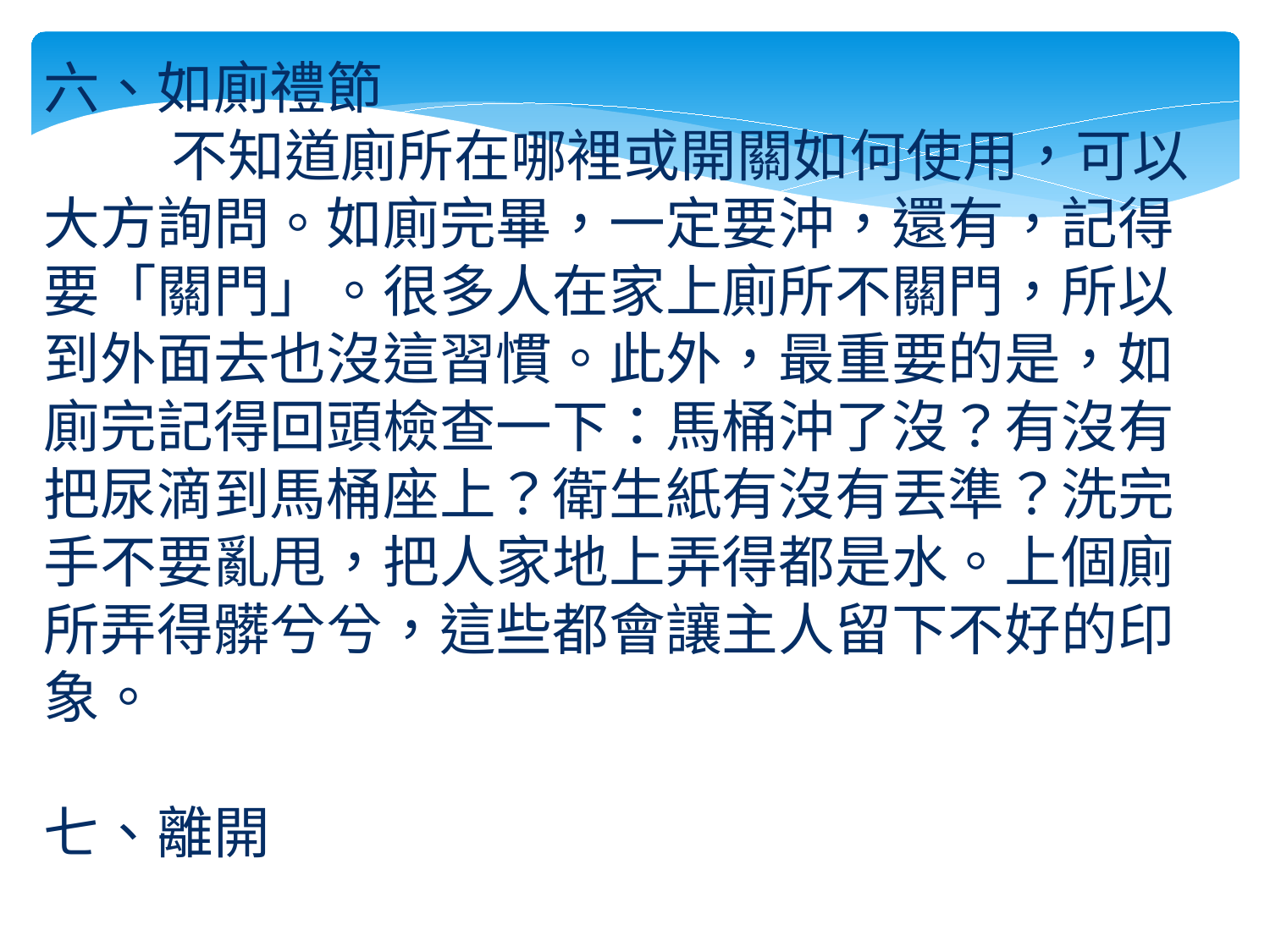

六、如廁禮節
         不知道廁所在哪裡或開關如何使用，可以大方詢問。如廁完畢，一定要沖，還有，記得要「關門」。很多人在家上廁所不關門，所以
到外面去也沒這習慣。此外，最重要的是，如廁完記得回頭檢查一下：馬桶沖了沒？有沒有把尿滴到馬桶座上？衛生紙有沒有丟準？洗完手不要亂甩，把人家地上弄得都是水。上個廁所弄得髒兮兮，這些都會讓主人留下不好的印象。

七、離開